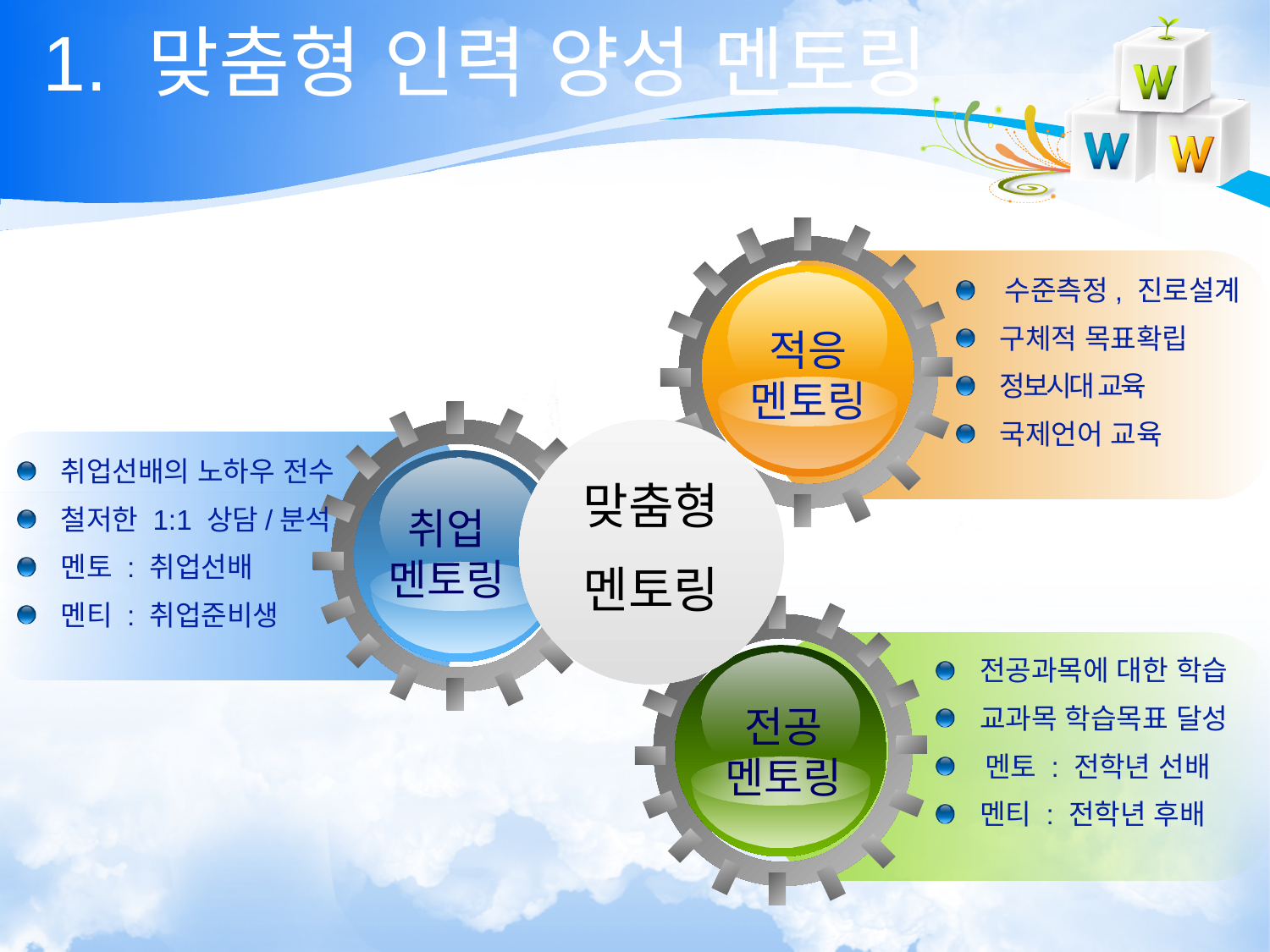

# 1. 맞춤형 인력 양성 멘토링

  수준측정, 진로설계
 구체적 목표확립
 정보시대 교육
 국제언어 교육

적응
멘토링

 취업선배의 노하우 전수
 철저한 1:1 상담/분석
 멘토 : 취업선배
 멘티 : 취업준비생

맞춤형
멘토링
취업
멘토링

 전공과목에 대한 학습
 교과목 학습목표 달성
  멘토 : 전학년 선배
 멘티 : 전학년 후배

전공
멘토링